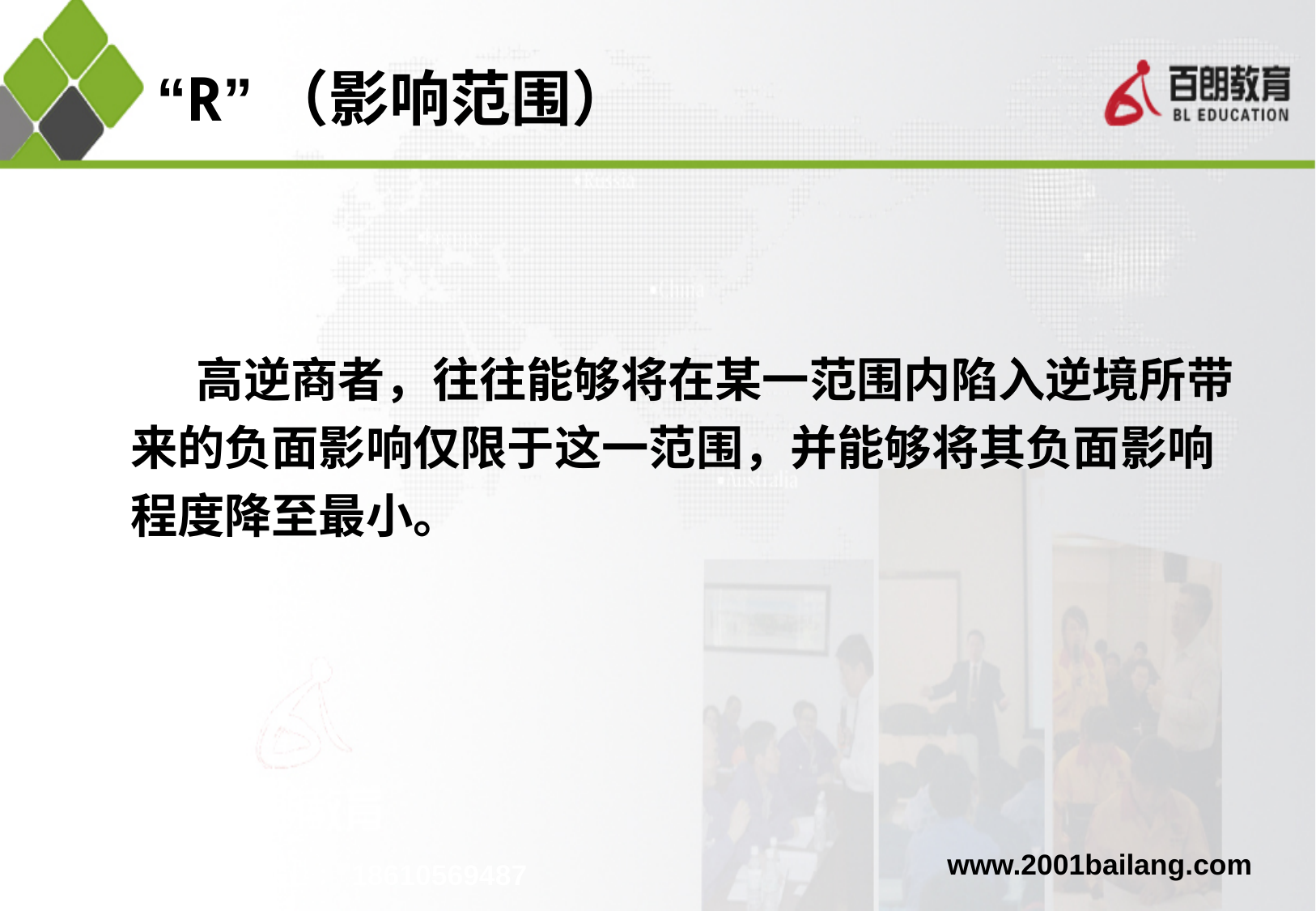

# “R”（影响范围）

           高逆商者，往往能够将在某一范围内陷入逆境所带来的负面影响仅限于这一范围，并能够将其负面影响程度降至最小。